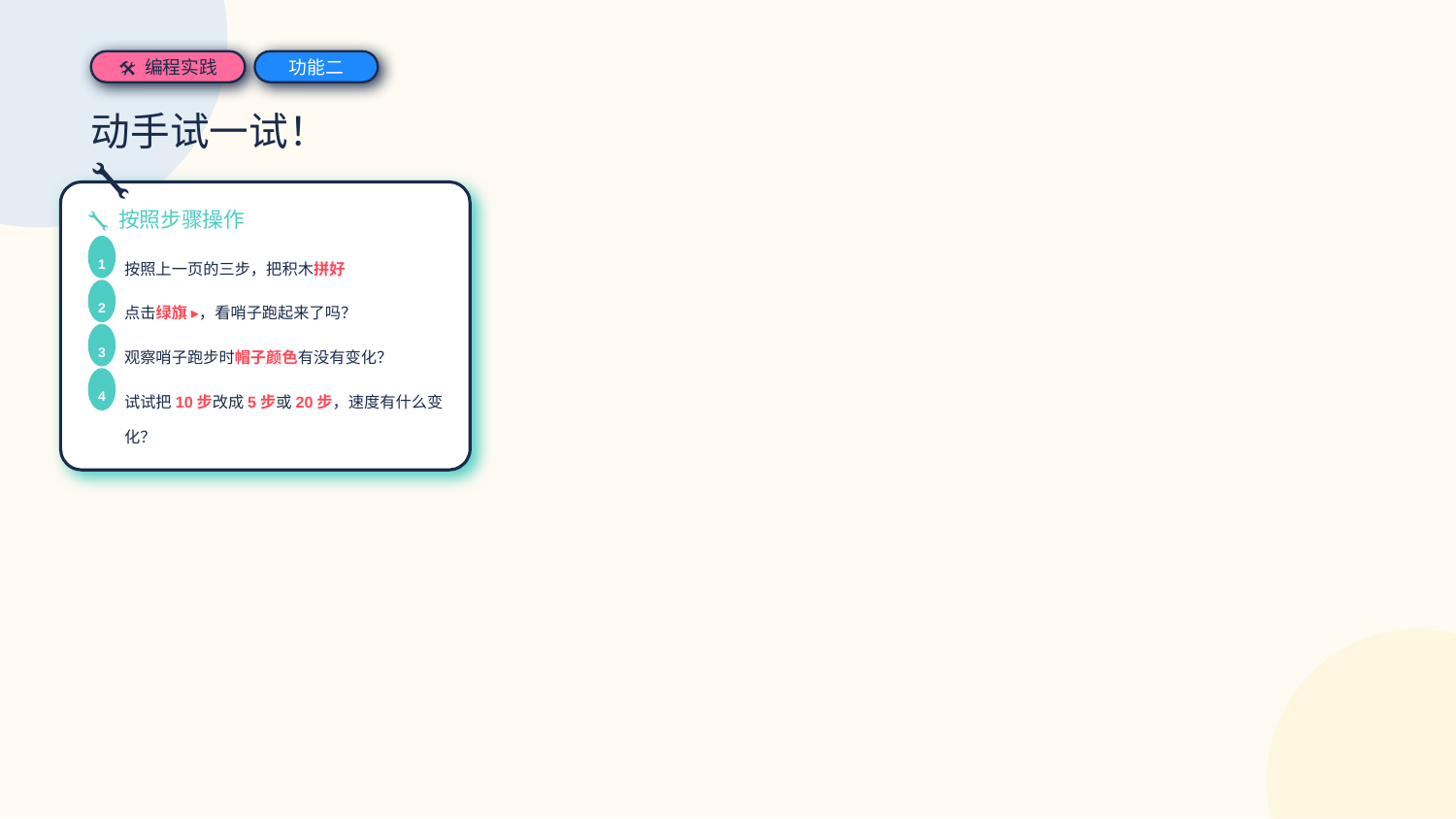

🛠 编程实践
功能二
动手试一试！🔧

🔧 按照步骤操作
按照上一页的三步，把积木拼好
1
2
点击绿旗 ▸，看哨子跑起来了吗？
3
观察哨子跑步时帽子颜色有没有变化？
4
试试把10步改成5步或20步，速度有什么变化？